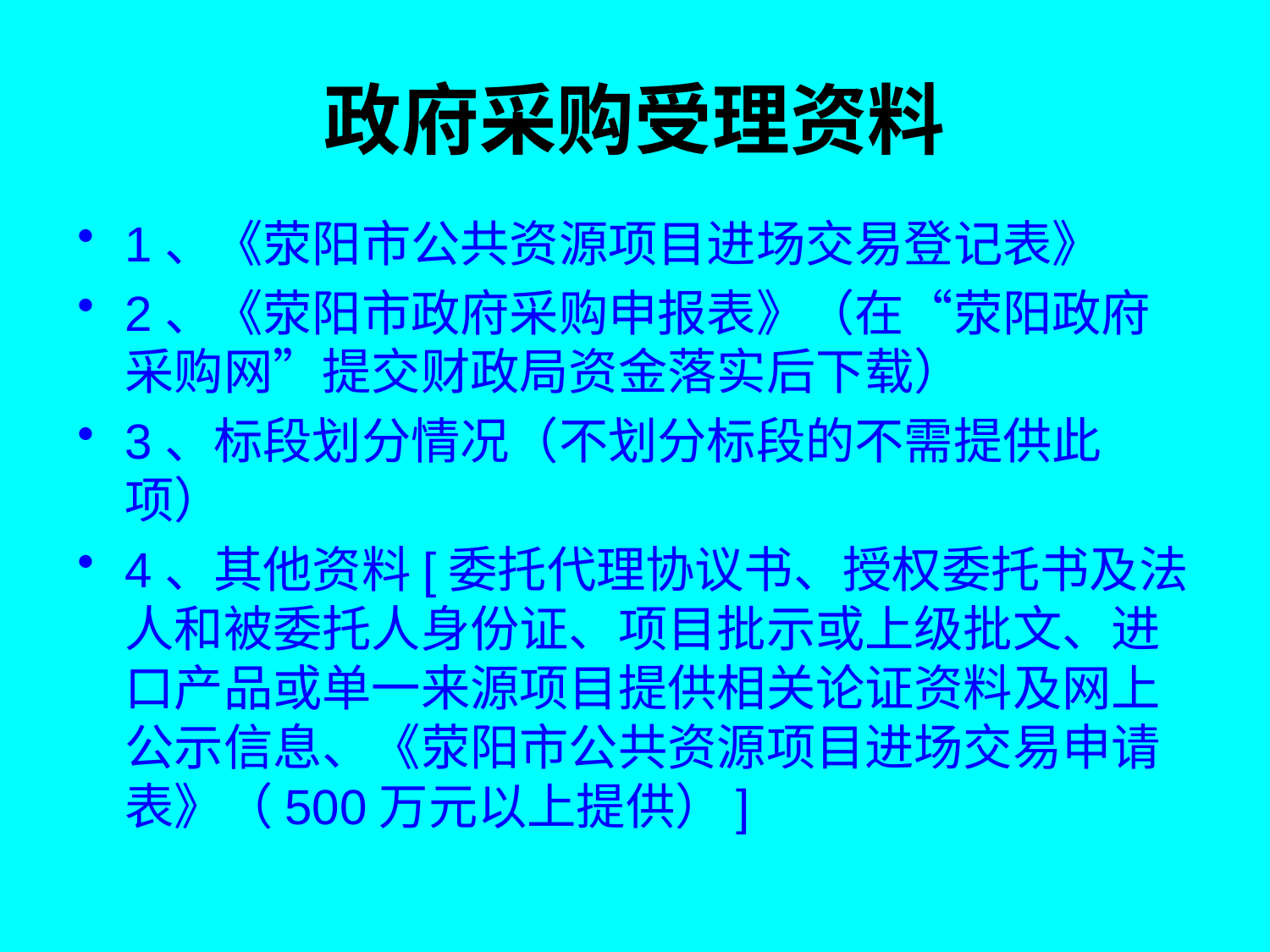

# 政府采购受理资料
1、《荥阳市公共资源项目进场交易登记表》
2、《荥阳市政府采购申报表》（在“荥阳政府采购网”提交财政局资金落实后下载）
3、标段划分情况（不划分标段的不需提供此项）
4、其他资料[委托代理协议书、授权委托书及法人和被委托人身份证、项目批示或上级批文、进口产品或单一来源项目提供相关论证资料及网上公示信息、《荥阳市公共资源项目进场交易申请表》（500万元以上提供）]